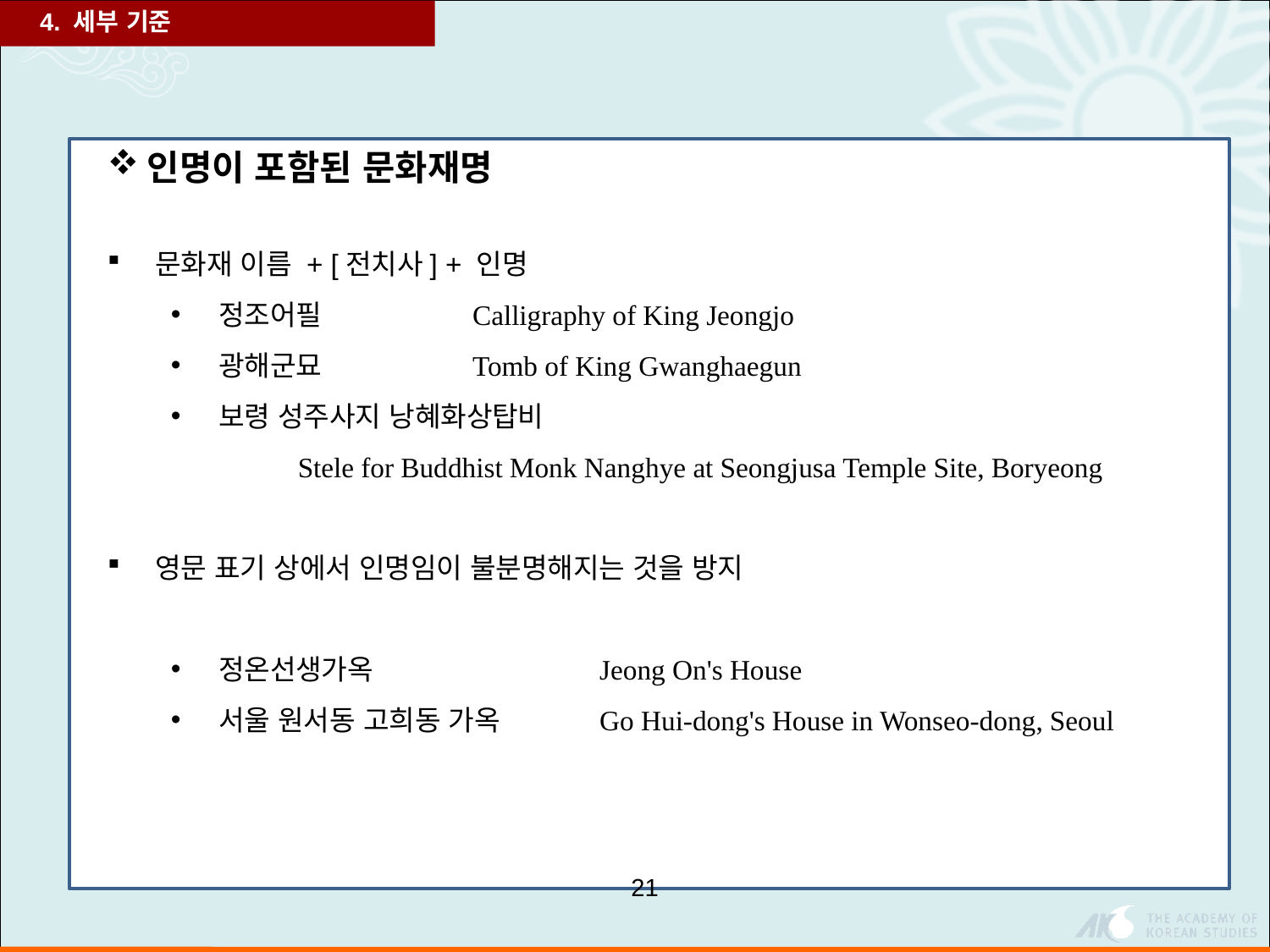

4. 세부 기준

인명이 포함된 문화재명

문화재 이름 + [전치사] + 인명
정조어필  		Calligraphy of King Jeongjo
광해군묘  		Tomb of King Gwanghaegun
보령 성주사지 낭혜화상탑비
	Stele for Buddhist Monk Nanghye at Seongjusa Temple Site, Boryeong

영문 표기 상에서 인명임이 불분명해지는 것을 방지

정온선생가옥  		Jeong On's House
서울 원서동 고희동 가옥 	Go Hui-dong's House in Wonseo-dong, Seoul
21